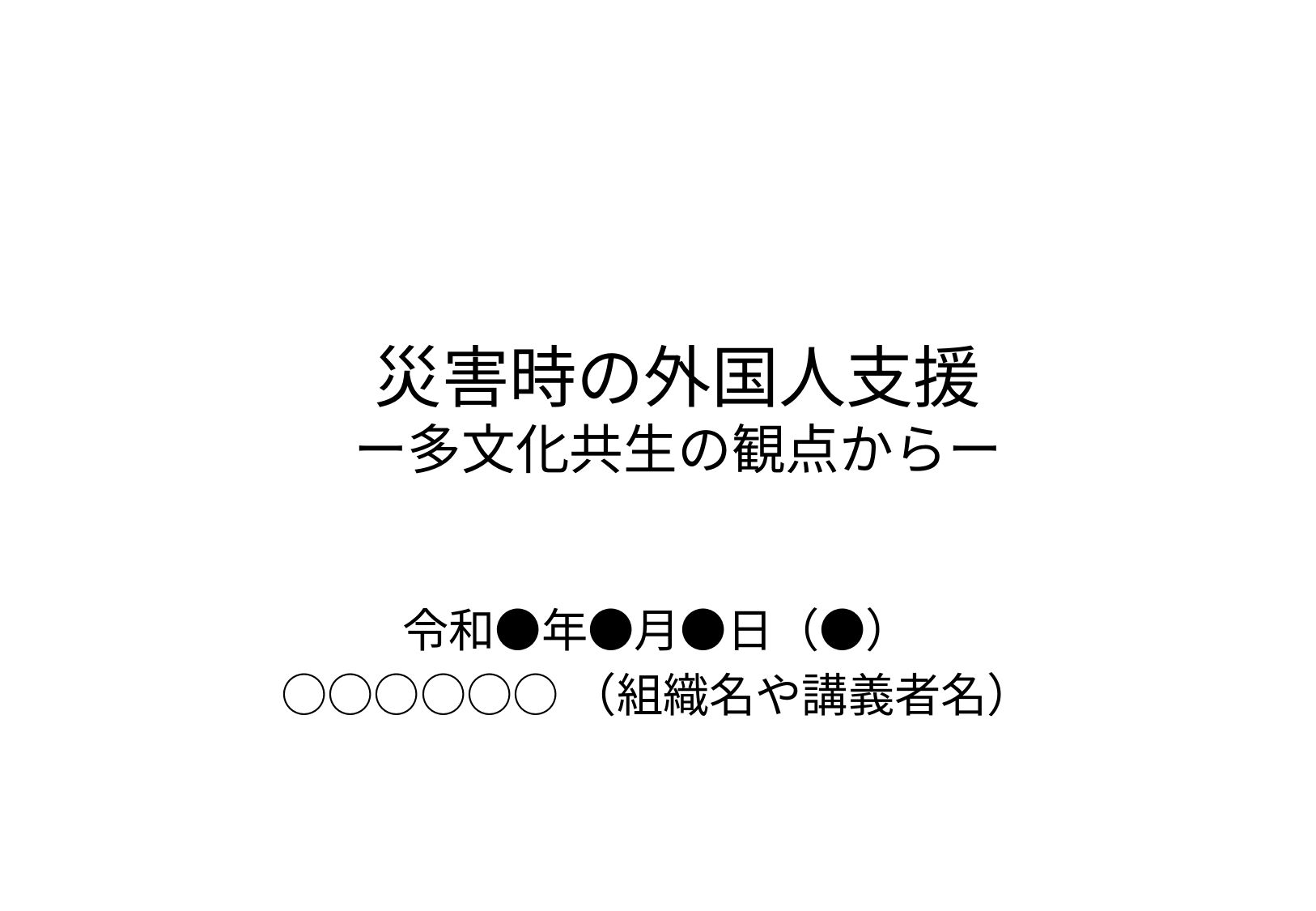

# 災害時の外国人支援 ー多文化共生の観点からー
令和●年●月●日（●）
○○○○○○（組織名や講義者名）